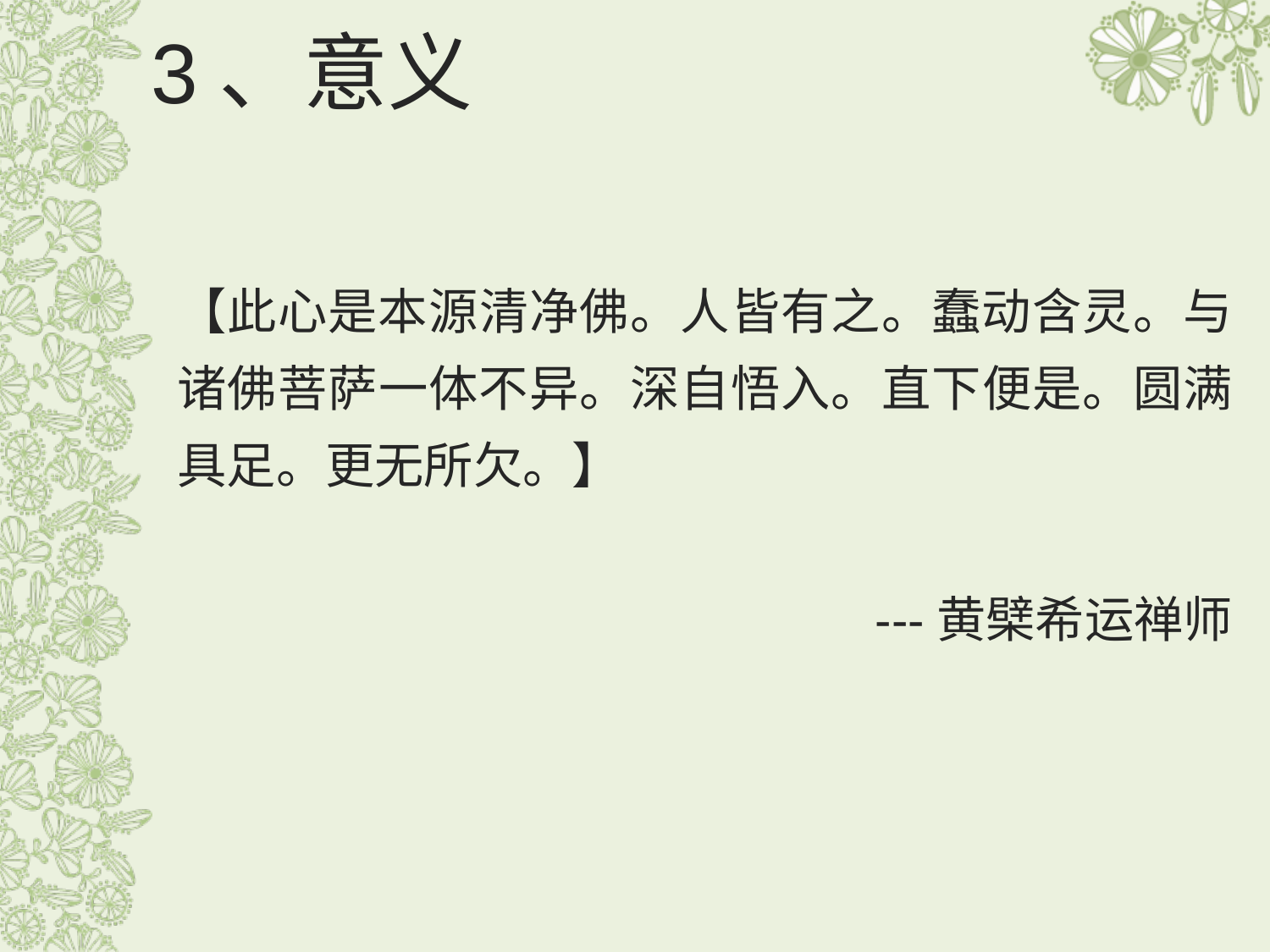

# 3、意义
【此心是本源清净佛。人皆有之。蠢动含灵。与诸佛菩萨一体不异。深自悟入。直下便是。圆满具足。更无所欠。】

---黄檗希运禅师